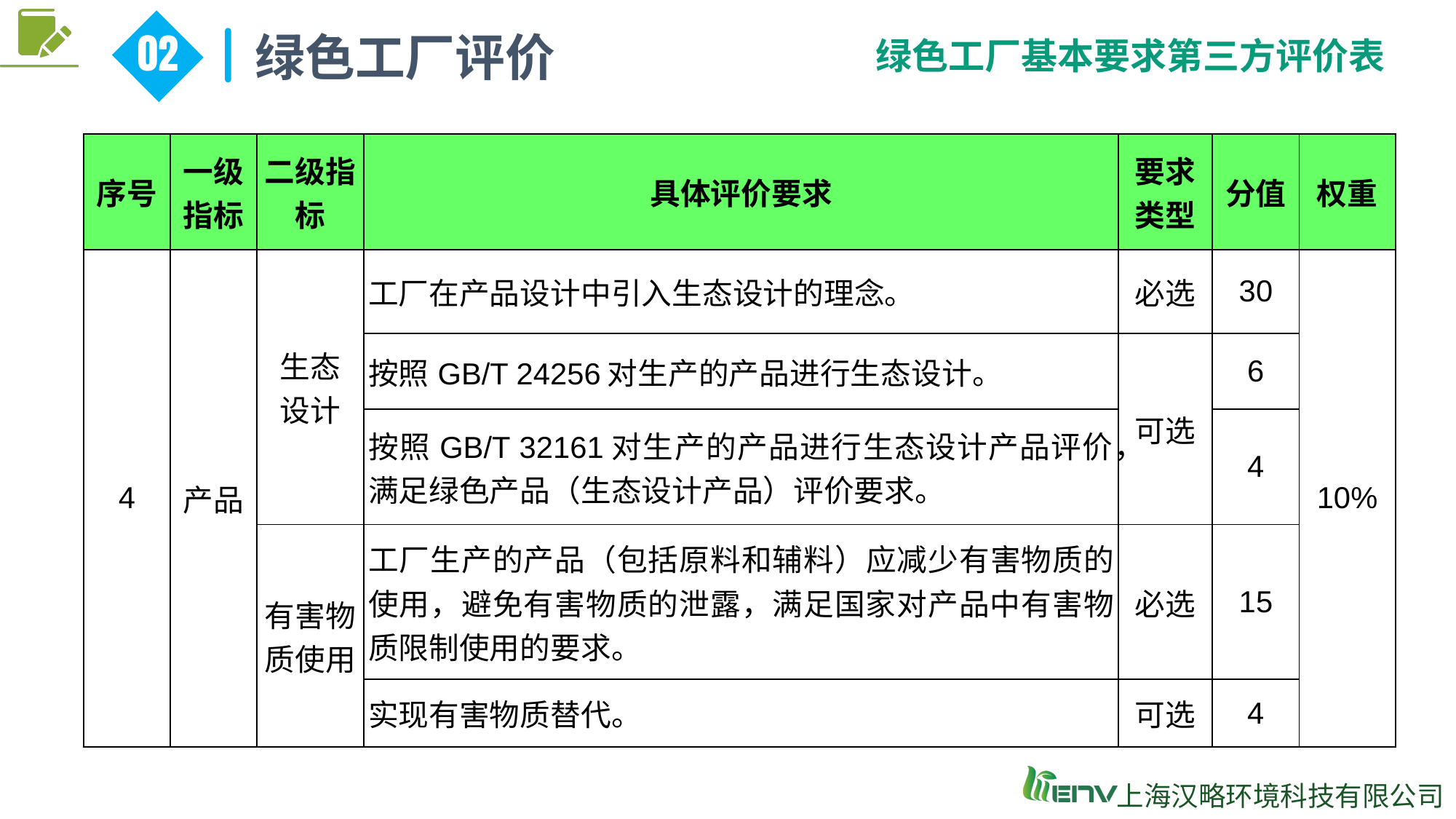

绿色工厂评价

02
绿色工厂基本要求第三方评价表
| 序号 | 一级 指标 | 二级指标 | 具体评价要求 | 要求类型 | 分值 | 权重 |
| --- | --- | --- | --- | --- | --- | --- |
| 4 | 产品 | 生态 设计 | 工厂在产品设计中引入生态设计的理念。 | 必选 | 30 | 10% |
|  |  |  | 按照GB/T 24256对生产的产品进行生态设计。 | 可选 | 6 |  |
|  |  |  | 按照GB/T 32161对生产的产品进行生态设计产品评价，满足绿色产品（生态设计产品）评价要求。 |  | 4 |  |
|  |  | 有害物质使用 | 工厂生产的产品（包括原料和辅料）应减少有害物质的使用，避免有害物质的泄露，满足国家对产品中有害物质限制使用的要求。 | 必选 | 15 |  |
|  |  |  | 实现有害物质替代。 | 可选 | 4 |  |